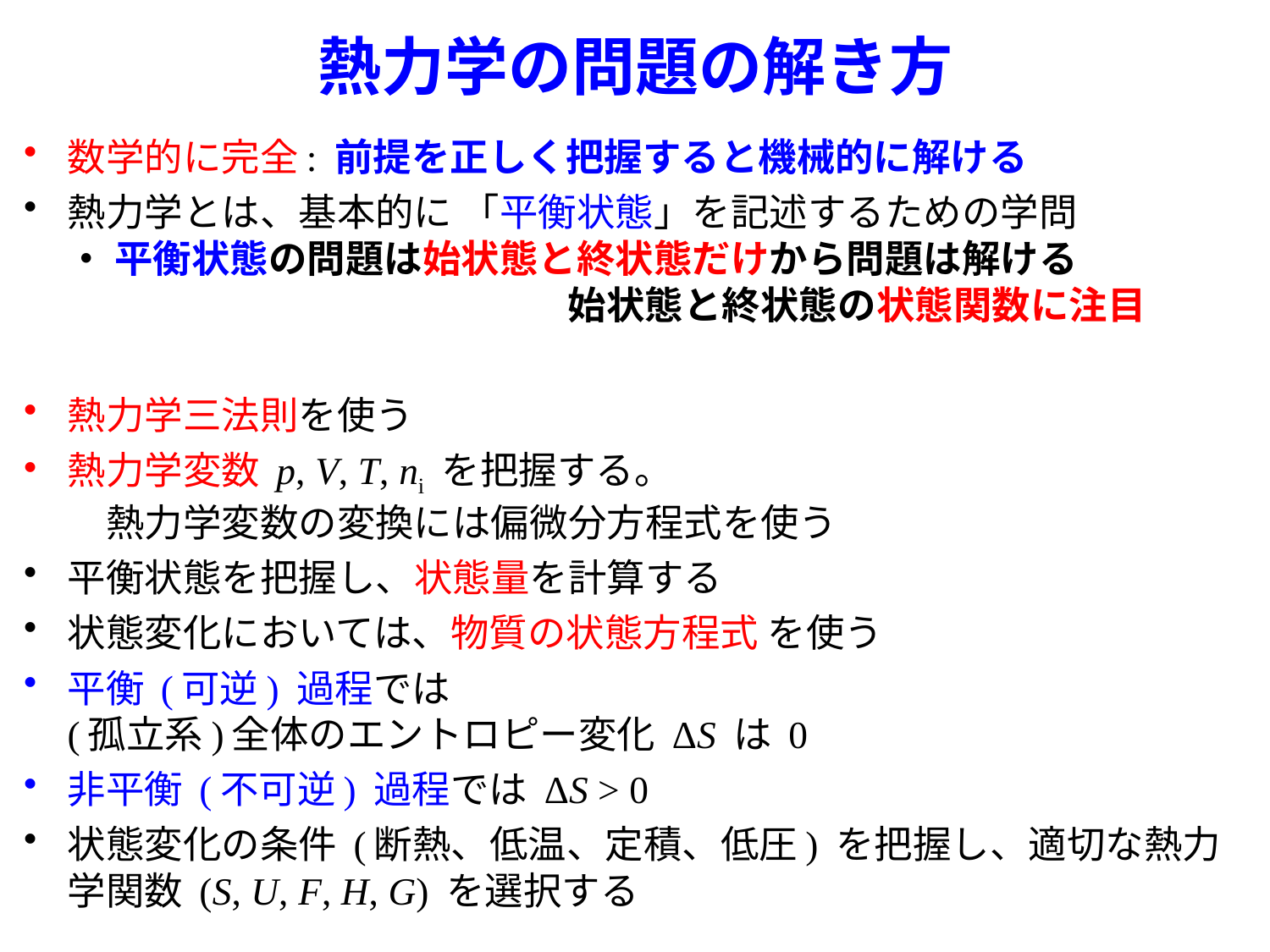

# 熱力学の問題の解き方
数学的に完全: 前提を正しく把握すると機械的に解ける
熱力学とは、基本的に 「平衡状態」を記述するための学問
・ 平衡状態の問題は始状態と終状態だけから問題は解ける
　　　　　　　　　　　　　始状態と終状態の状態関数に注目

熱力学三法則を使う
熱力学変数 p, V, T, ni を把握する。
　熱力学変数の変換には偏微分方程式を使う
平衡状態を把握し、状態量を計算する
状態変化においては、物質の状態方程式 を使う
平衡 (可逆) 過程では
(孤立系)全体のエントロピー変化 ΔS は 0
非平衡 (不可逆) 過程では ΔS > 0
状態変化の条件 (断熱、低温、定積、低圧) を把握し、適切な熱力学関数 (S, U, F, H, G) を選択する